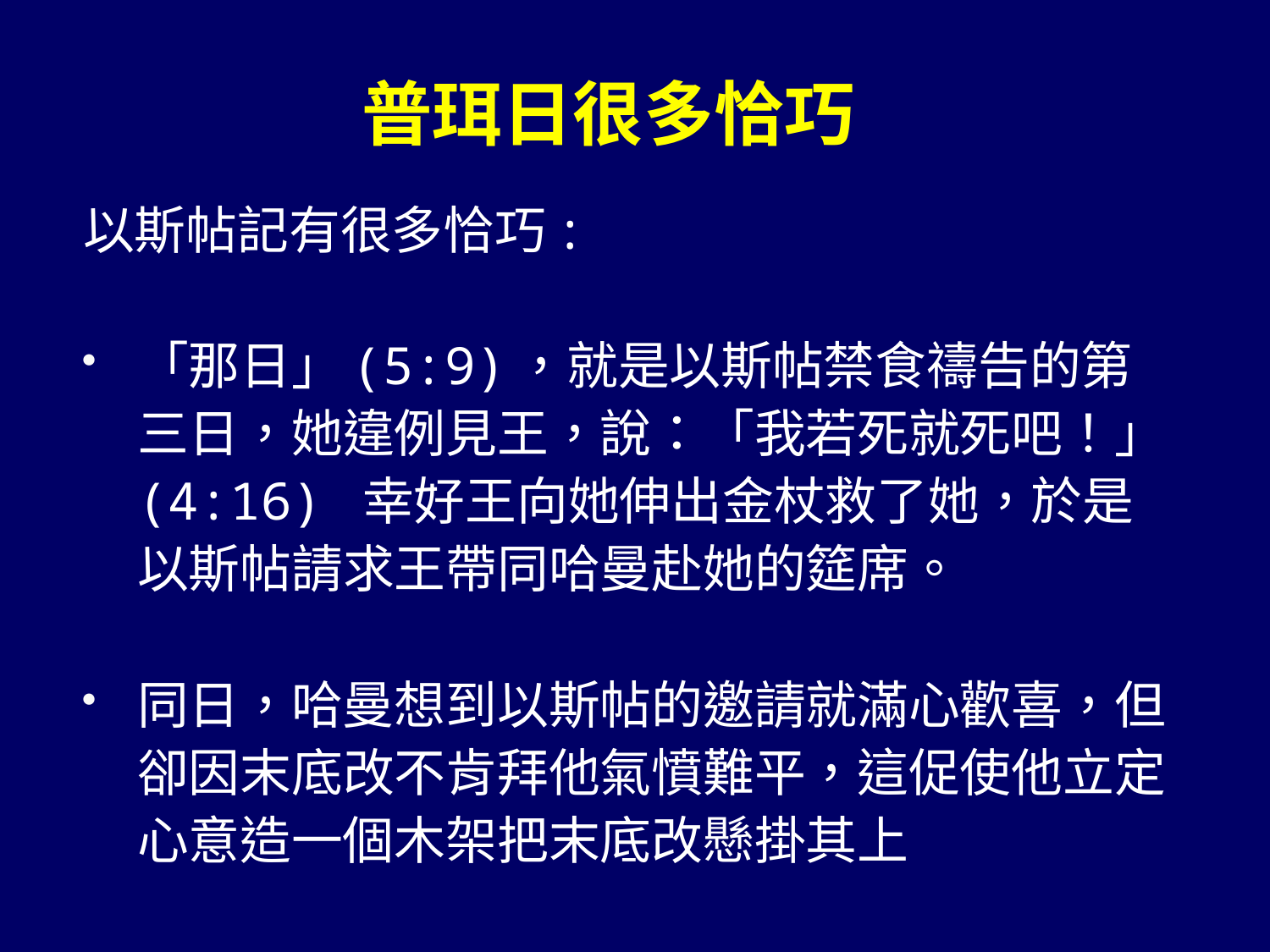

普珥日很多恰巧
以斯帖記有很多恰巧:

「那日」(5:9)，就是以斯帖禁食禱告的第三日，她違例見王，說：「我若死就死吧！」(4:16) 幸好王向她伸出金杖救了她，於是以斯帖請求王帶同哈曼赴她的筵席。

同日，哈曼想到以斯帖的邀請就滿心歡喜，但卻因末底改不肯拜他氣憤難平，這促使他立定心意造一個木架把末底改懸掛其上